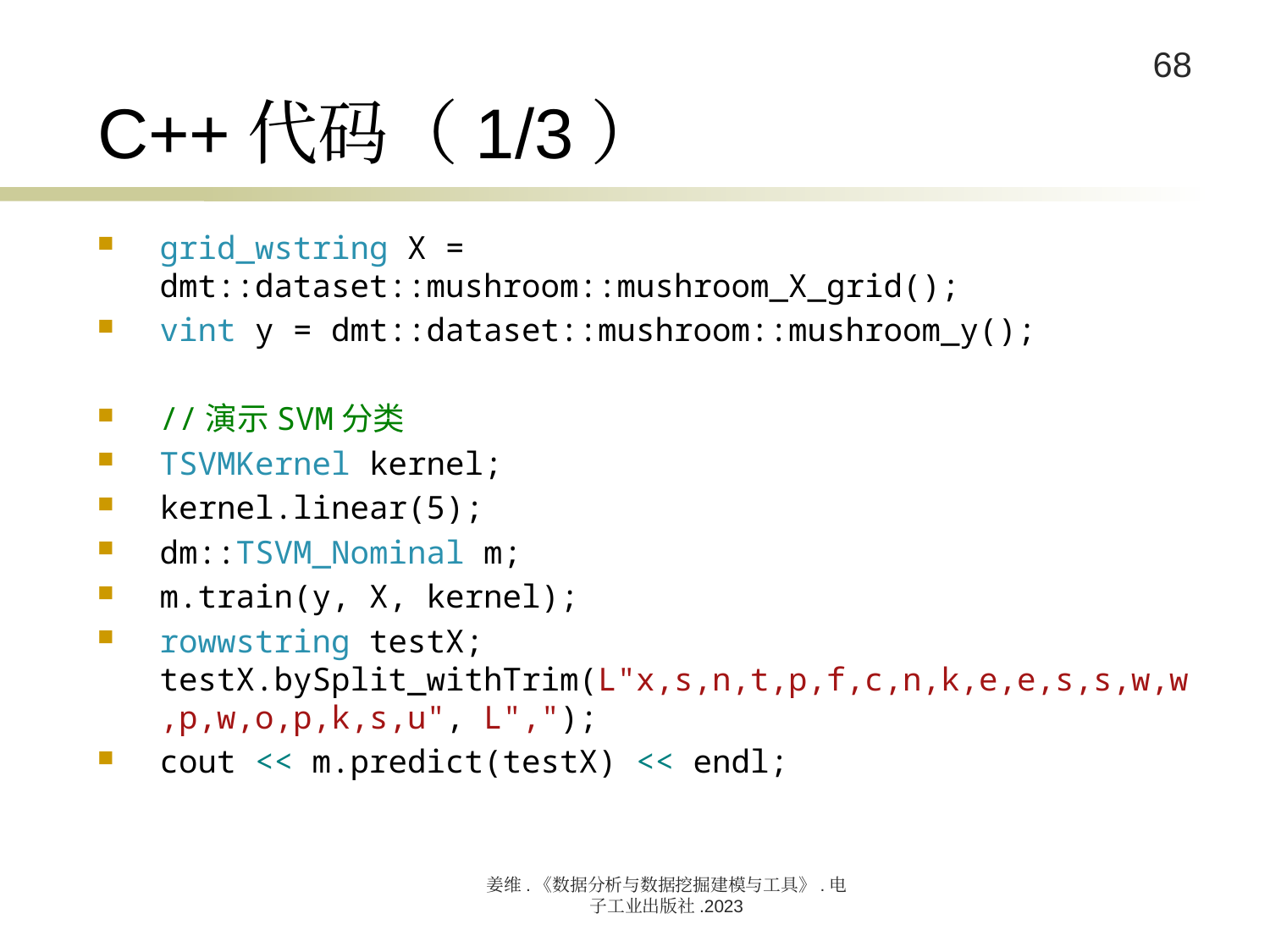

# C++代码（1/3）
grid_wstring X = dmt::dataset::mushroom::mushroom_X_grid();
vint y = dmt::dataset::mushroom::mushroom_y();

//演示SVM分类
TSVMKernel kernel;
kernel.linear(5);
dm::TSVM_Nominal m;
m.train(y, X, kernel);
rowwstring testX; testX.bySplit_withTrim(L"x,s,n,t,p,f,c,n,k,e,e,s,s,w,w,p,w,o,p,k,s,u", L",");
cout << m.predict(testX) << endl;
姜维.《数据分析与数据挖掘建模与工具》.电子工业出版社.2023